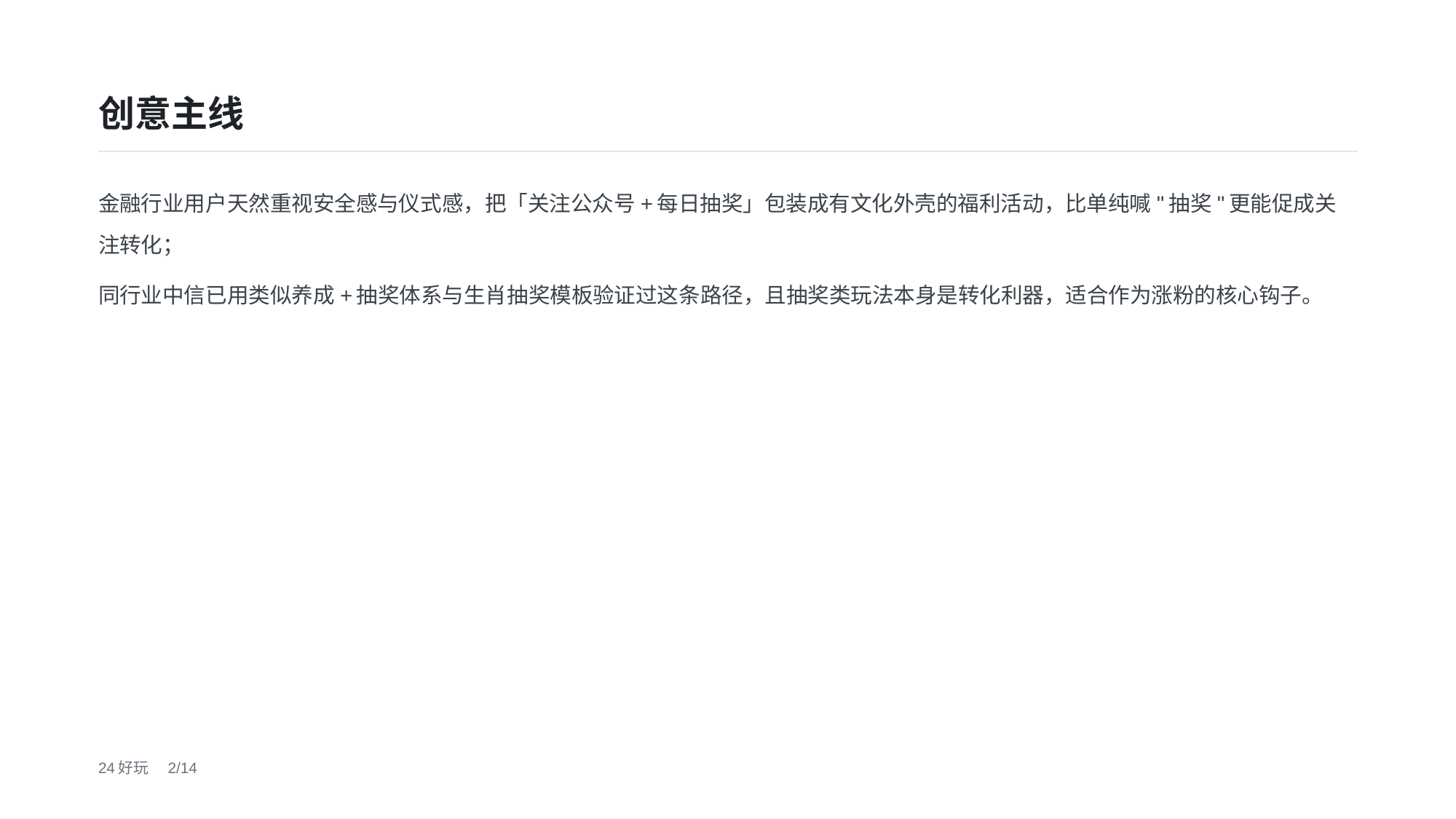

创意主线

金融行业用户天然重视安全感与仪式感，把「关注公众号+每日抽奖」包装成有文化外壳的福利活动，比单纯喊"抽奖"更能促成关注转化；
同行业中信已用类似养成+抽奖体系与生肖抽奖模板验证过这条路径，且抽奖类玩法本身是转化利器，适合作为涨粉的核心钩子。
24好玩　2/14